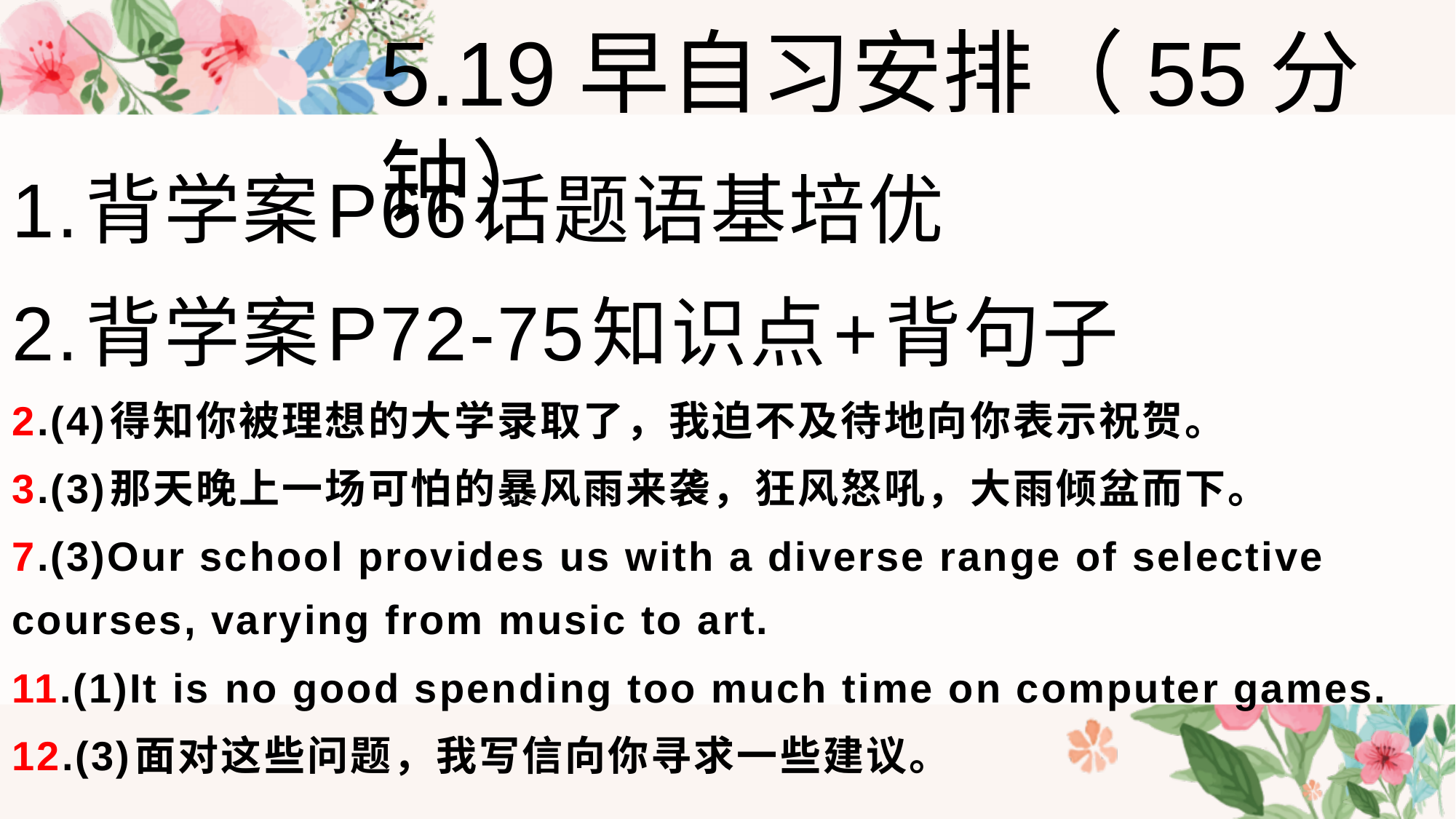

5.19早自习安排（55分钟）
1.背学案P66话题语基培优
2.背学案P72-75知识点+背句子
2.(4)得知你被理想的大学录取了，我迫不及待地向你表示祝贺。
3.(3)那天晚上一场可怕的暴风雨来袭，狂风怒吼，大雨倾盆而下。
7.(3)Our school provides us with a diverse range of selective courses, varying from music to art.
11.(1)It is no good spending too much time on computer games.
12.(3)面对这些问题，我写信向你寻求一些建议。